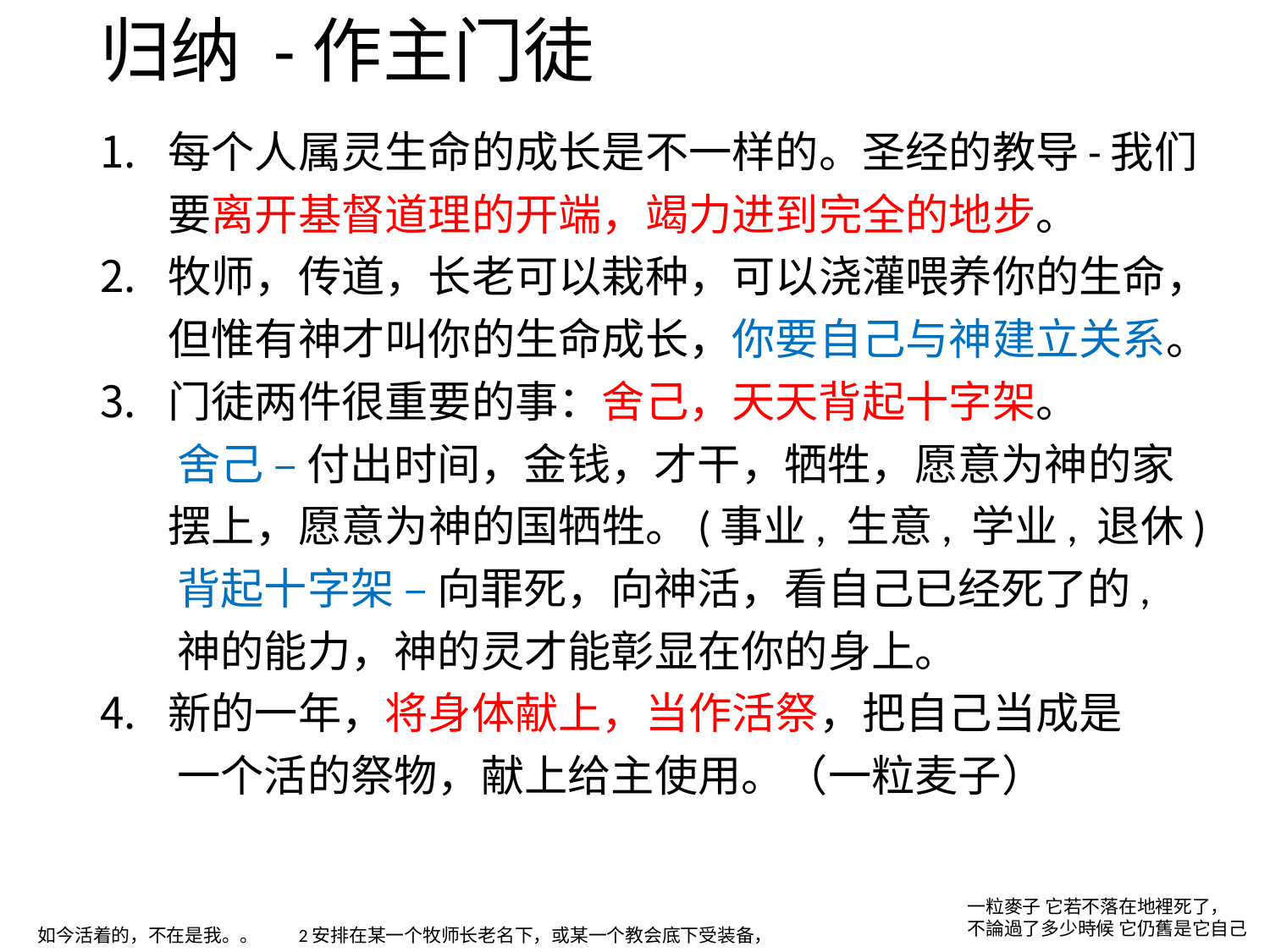

# 归纳 -作主门徒
每个人属灵生命的成长是不一样的。圣经的教导-我们要离开基督道理的开端，竭力进到完全的地步。
牧师，传道，长老可以栽种，可以浇灌喂养你的生命，但惟有神才叫你的生命成长，你要自己与神建立关系。
门徒两件很重要的事：舍己，天天背起十字架。
       舍己 – 付出时间，金钱，才干，牺牲，愿意为神的家
       摆上，愿意为神的国牺牲。(事业, 生意, 学业, 退休)
       背起十字架 – 向罪死，向神活，看自己已经死了的,
       神的能力，神的灵才能彰显在你的身上。
新的一年，将身体献上，当作活祭，把自己当成是
       一个活的祭物，献上给主使用。（一粒麦子）
一粒麥子 它若不落在地裡死了，
不論過了多少時候 它仍舊是它自己
如今活着的，不在是我。。
2安排在某一个牧师长老名下，或某一个教会底下受装备，